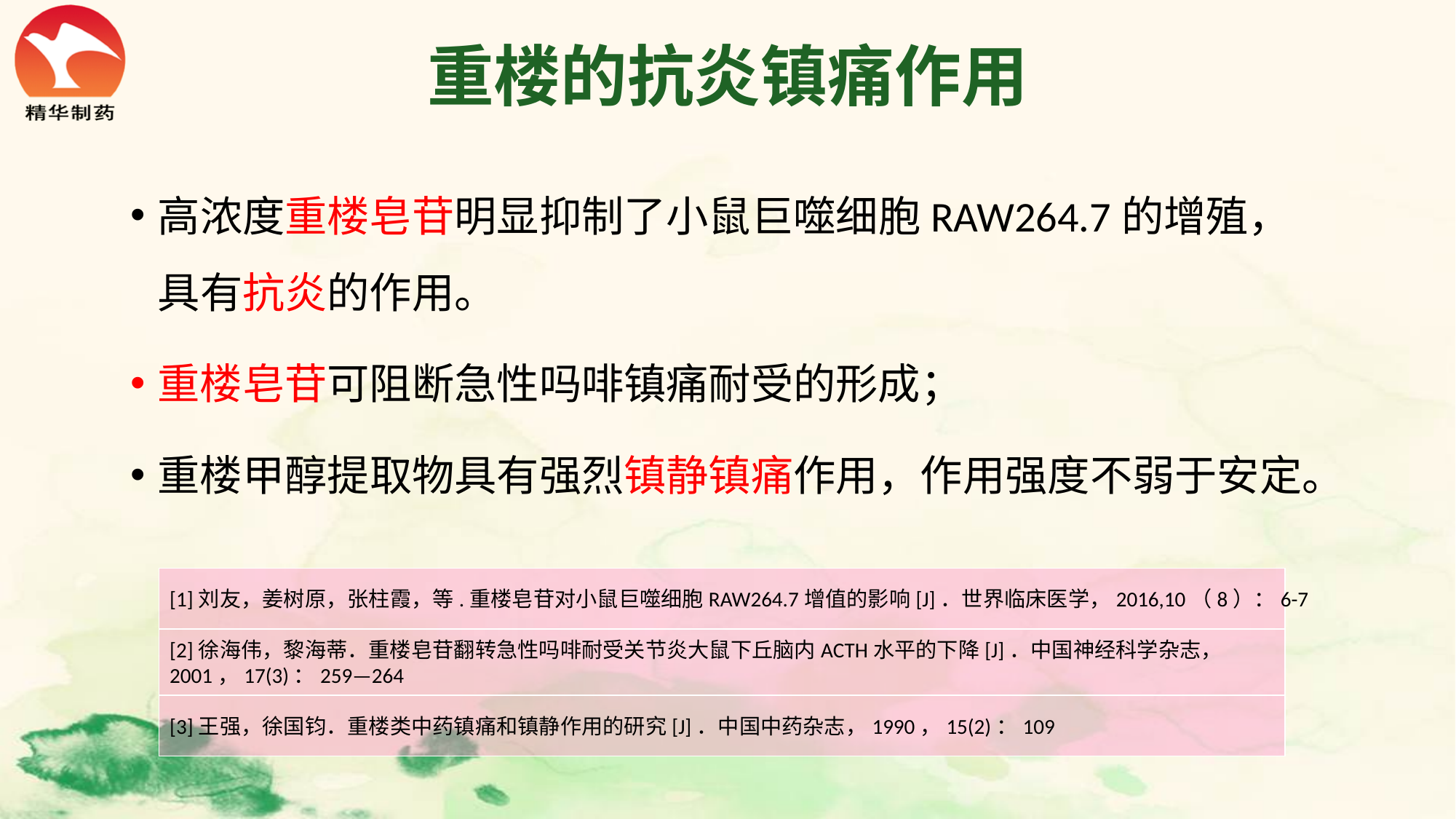

# 重楼的抗炎镇痛作用
高浓度重楼皂苷明显抑制了小鼠巨噬细胞RAW264.7的增殖，具有抗炎的作用。
重楼皂苷可阻断急性吗啡镇痛耐受的形成；
重楼甲醇提取物具有强烈镇静镇痛作用，作用强度不弱于安定。
[1]刘友，姜树原，张柱霞，等.重楼皂苷对小鼠巨噬细胞RAW264.7增值的影响[J]．世界临床医学，2016,10（8）：6-7
[2]徐海伟，黎海蒂．重楼皂苷翻转急性吗啡耐受关节炎大鼠下丘脑内ACTH水平的下降[J]．中国神经科学杂志，
2001，17(3)：259—264
[3]王强，徐国钧．重楼类中药镇痛和镇静作用的研究[J]．中国中药杂志，1990，15(2)：109